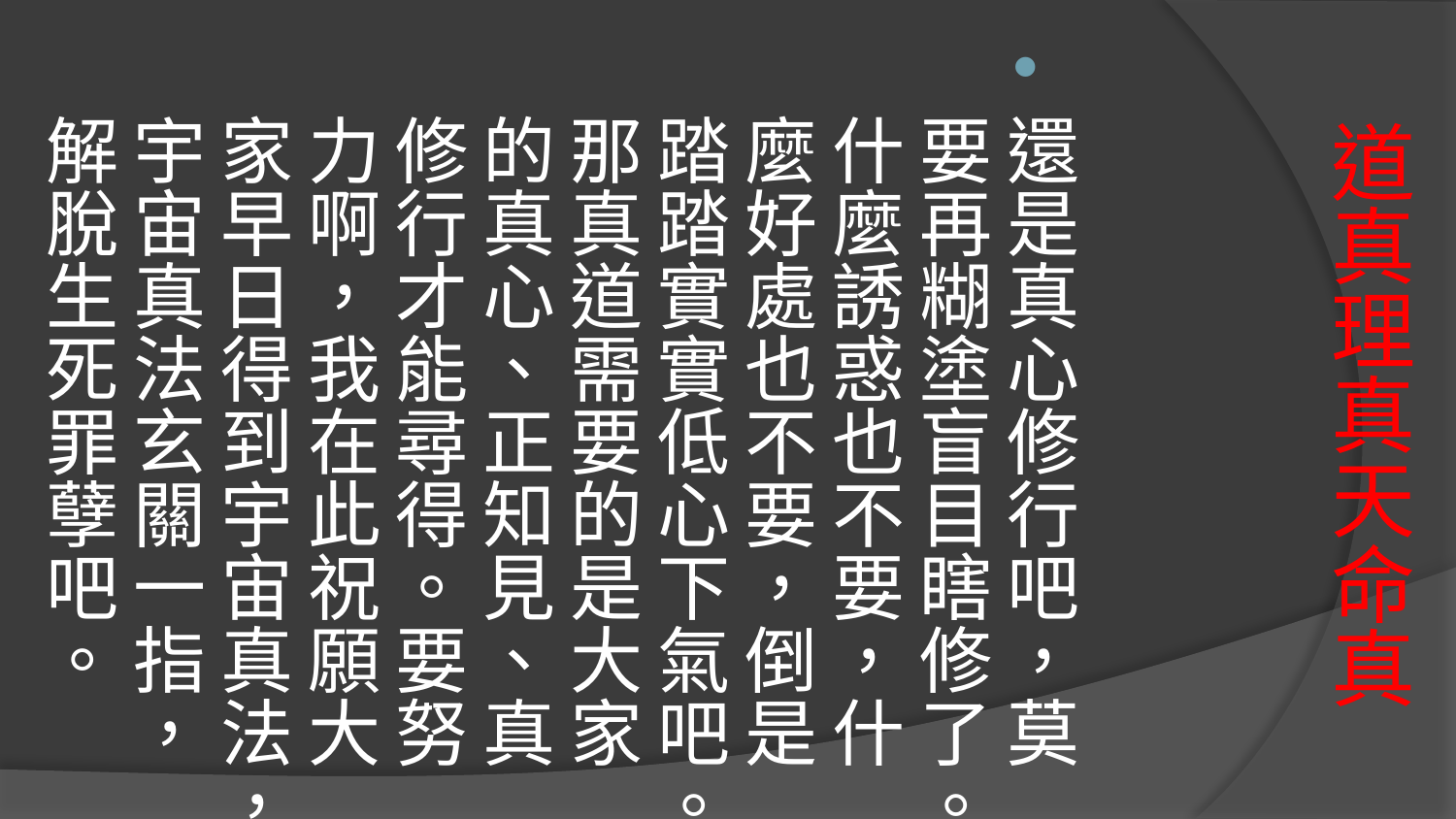

還是真心修行吧，莫要再糊塗盲目瞎修了。什麼誘惑也不要，什麼好處也不要，倒是踏踏實實低心下氣吧。那真道需要的是大家的真心、正知見、真修行才能尋得。要努力啊，我在此祝願大家早日得到宇宙真法，宇宙真法玄關一指，解脫生死罪孽吧。
# 道真理真天命真